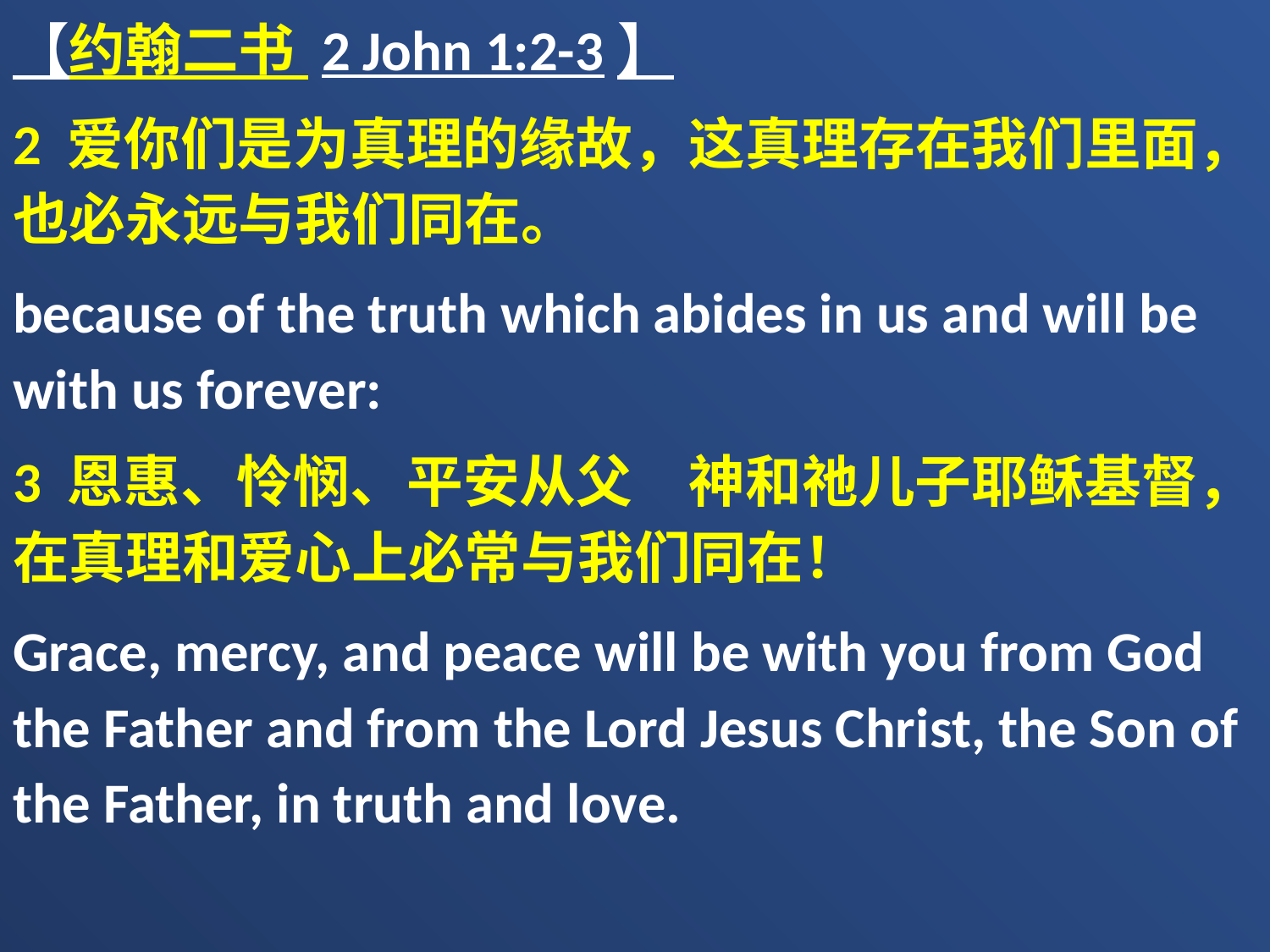

【约翰二书 2 John 1:2-3】
2 爱你们是为真理的缘故，这真理存在我们里面，也必永远与我们同在。
because of the truth which abides in us and will be with us forever:
3 恩惠、怜悯、平安从父　神和祂儿子耶稣基督，在真理和爱心上必常与我们同在！
Grace, mercy, and peace will be with you from God the Father and from the Lord Jesus Christ, the Son of the Father, in truth and love.